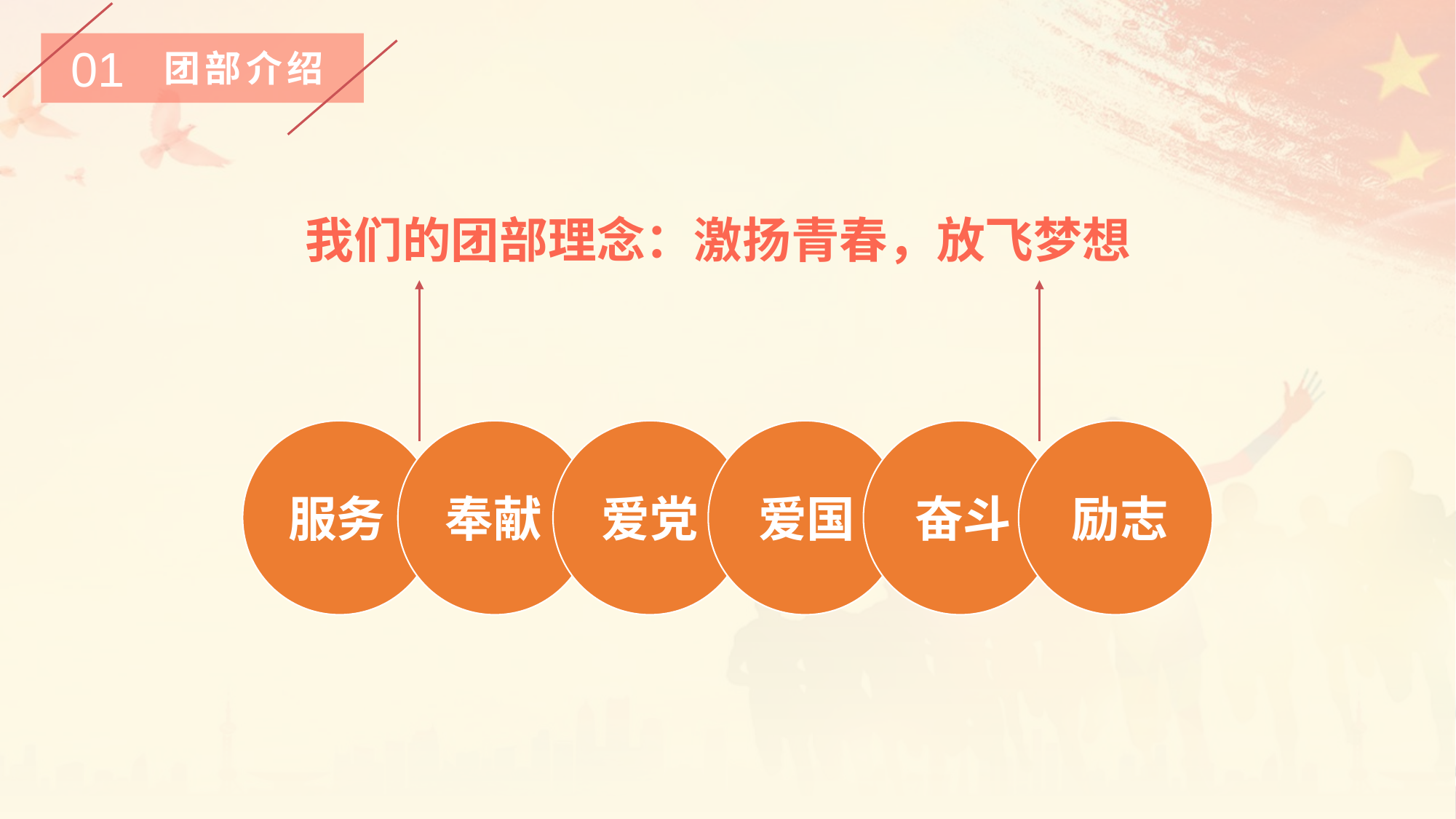

01
团部介绍
我们的团部理念：激扬青春，放飞梦想

服务
奉献
爱党
爱国
奋斗
励志